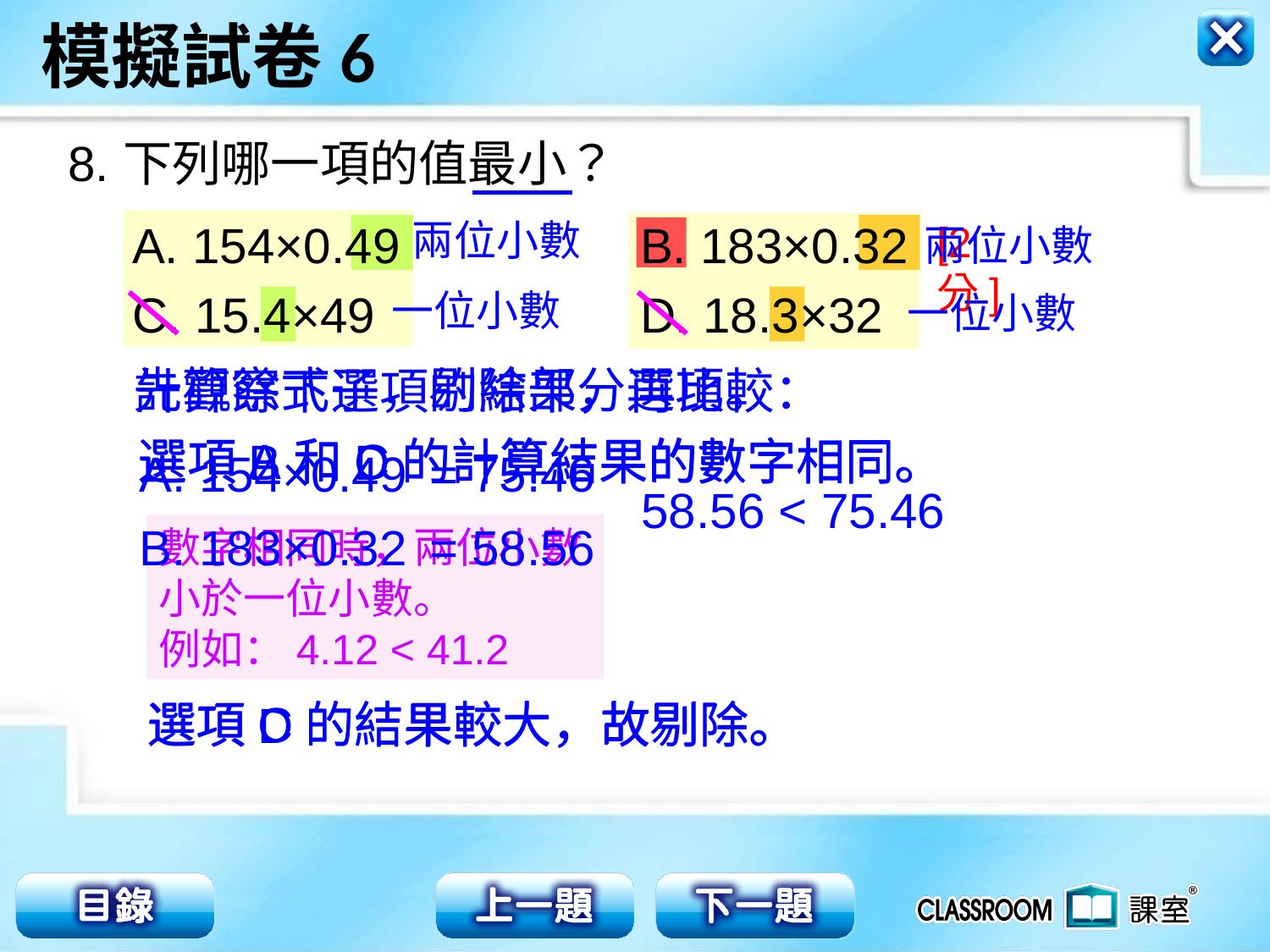

8.
下列哪一項的值最小？
兩位小數
A. 154×0.49		B. 183×0.32
C. 15.4×49			D. 18.3×32
[2分]

兩位小數

一位小數
一位小數

先觀察式子，剔除部分選項。
計算餘下選項的結果，再比較：
選項A和C的計算結果的數字相同。
選項B和D的計算結果的數字相同。
A. 154×0.49
= 75.46
58.56 < 75.46
B. 183×0.32
= 58.56
數字相同時，兩位小數小於一位小數。
例如：4.12 < 41.2
選項C的結果較大，故剔除。
選項D的結果較大，故剔除。